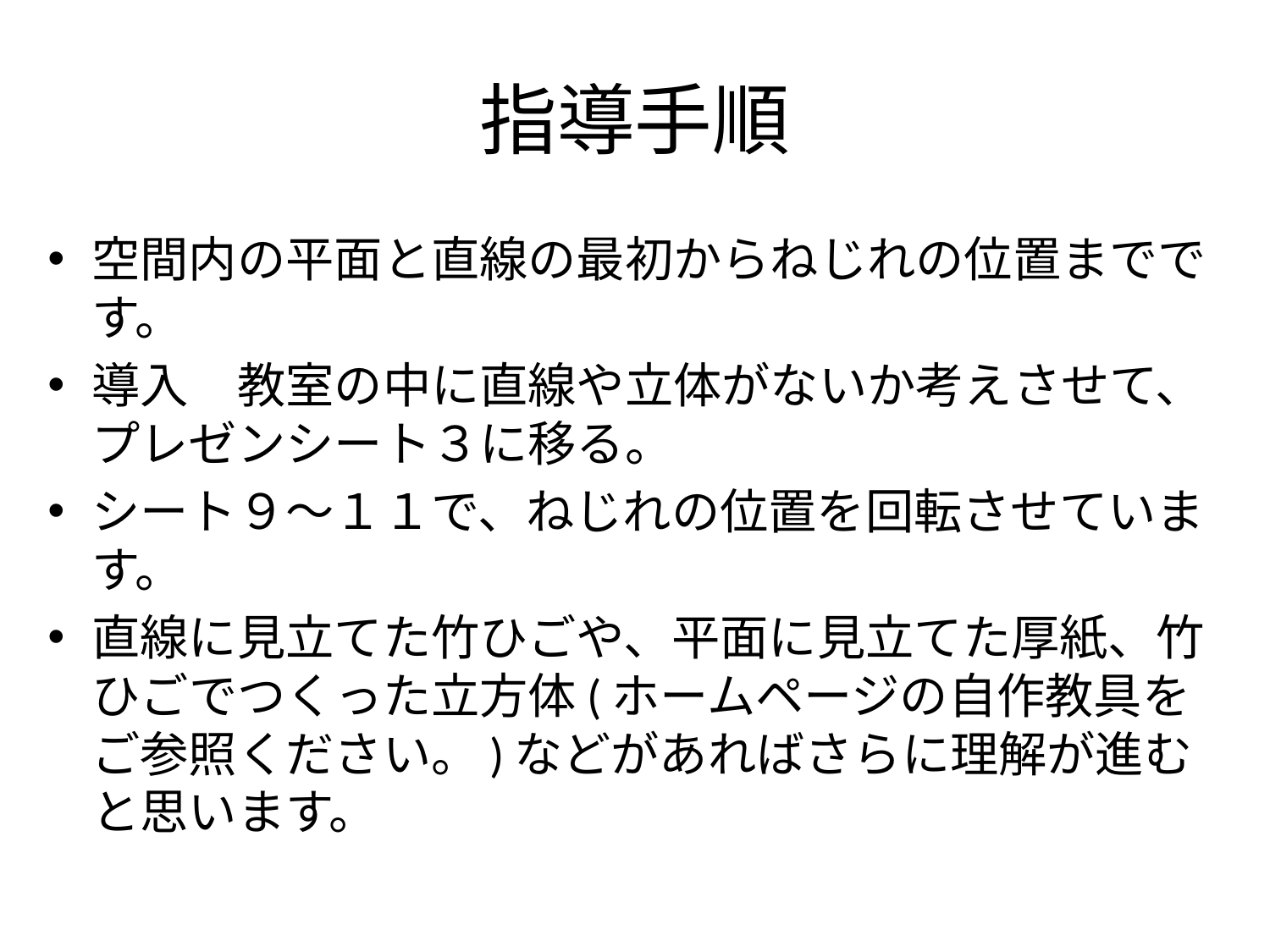

# 指導手順
空間内の平面と直線の最初からねじれの位置までです。
導入　教室の中に直線や立体がないか考えさせて、プレゼンシート３に移る。
シート９～１１で、ねじれの位置を回転させています。
直線に見立てた竹ひごや、平面に見立てた厚紙、竹ひごでつくった立方体(ホームページの自作教具をご参照ください。)などがあればさらに理解が進むと思います。